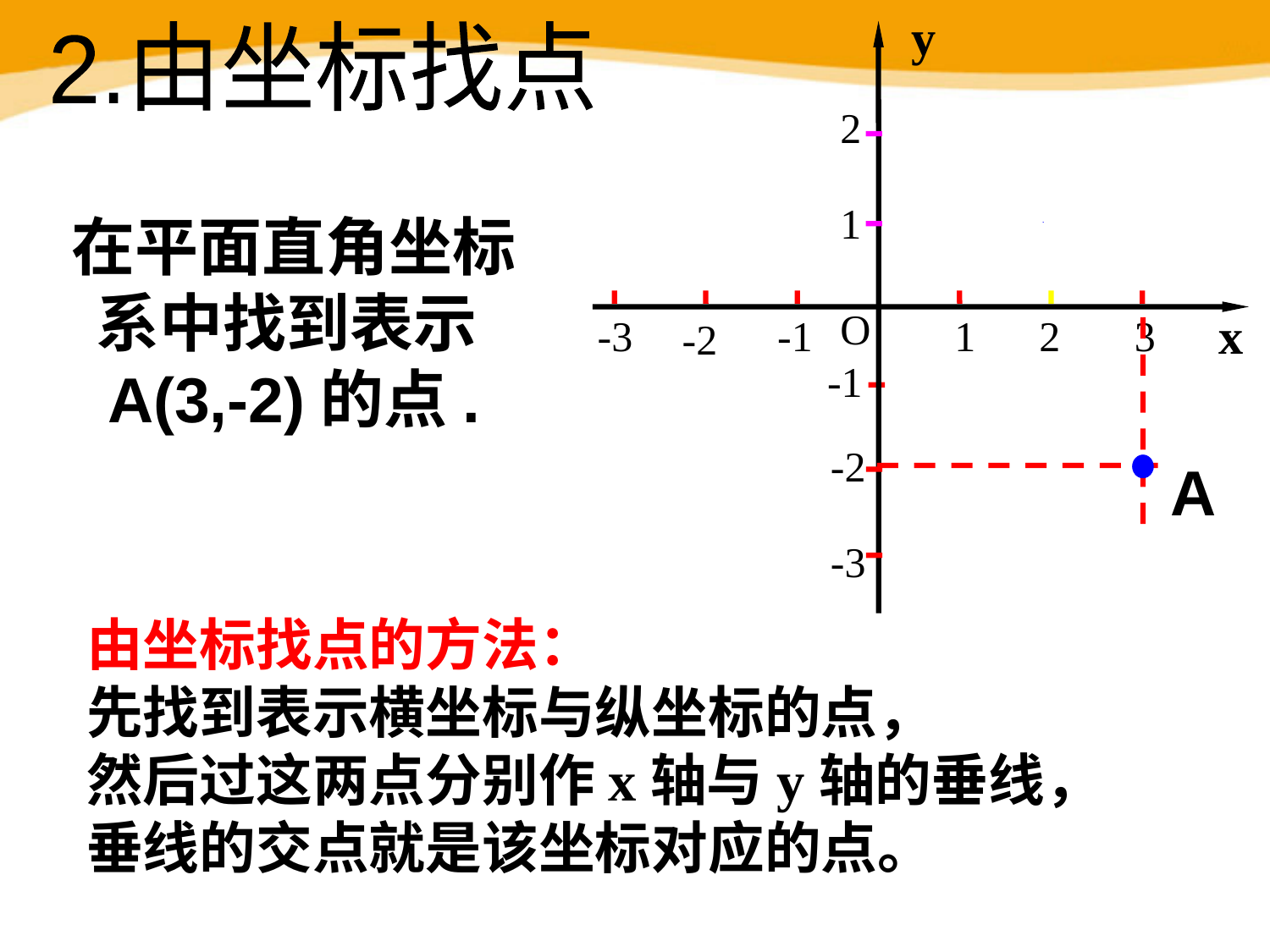

y
2

1

O
x
-3
-1
1
2
3

-2

-1

-2

-3

2.由坐标找点
在平面直角坐标系中找到表示A(3,-2)的点.

A

由坐标找点的方法：
先找到表示横坐标与纵坐标的点，
然后过这两点分别作x轴与y轴的垂线，
垂线的交点就是该坐标对应的点。